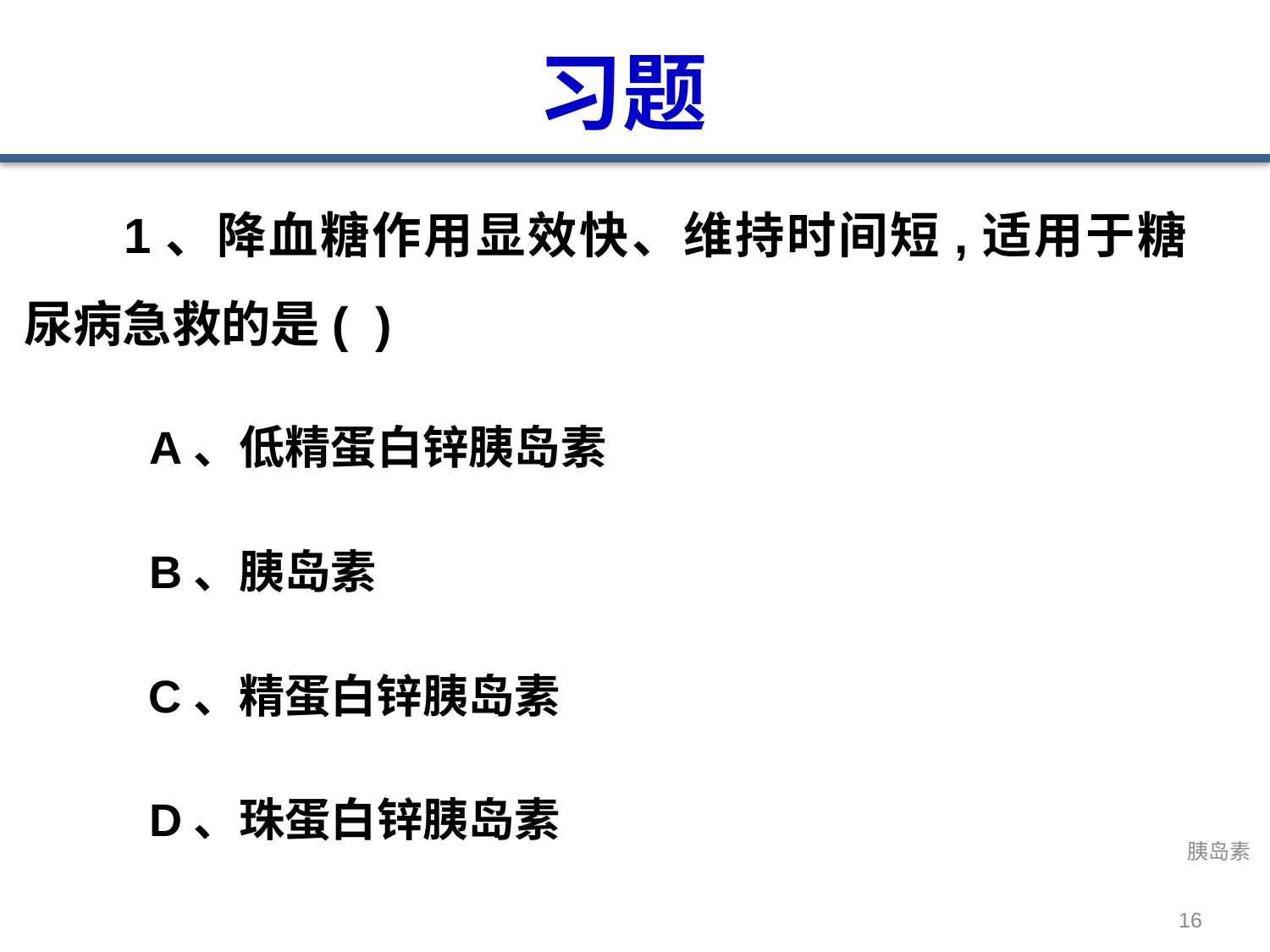

# 习题
1、降血糖作用显效快、维持时间短,适用于糖尿病急救的是(  )
A、低精蛋白锌胰岛素
B、胰岛素
C、精蛋白锌胰岛素
D、珠蛋白锌胰岛素